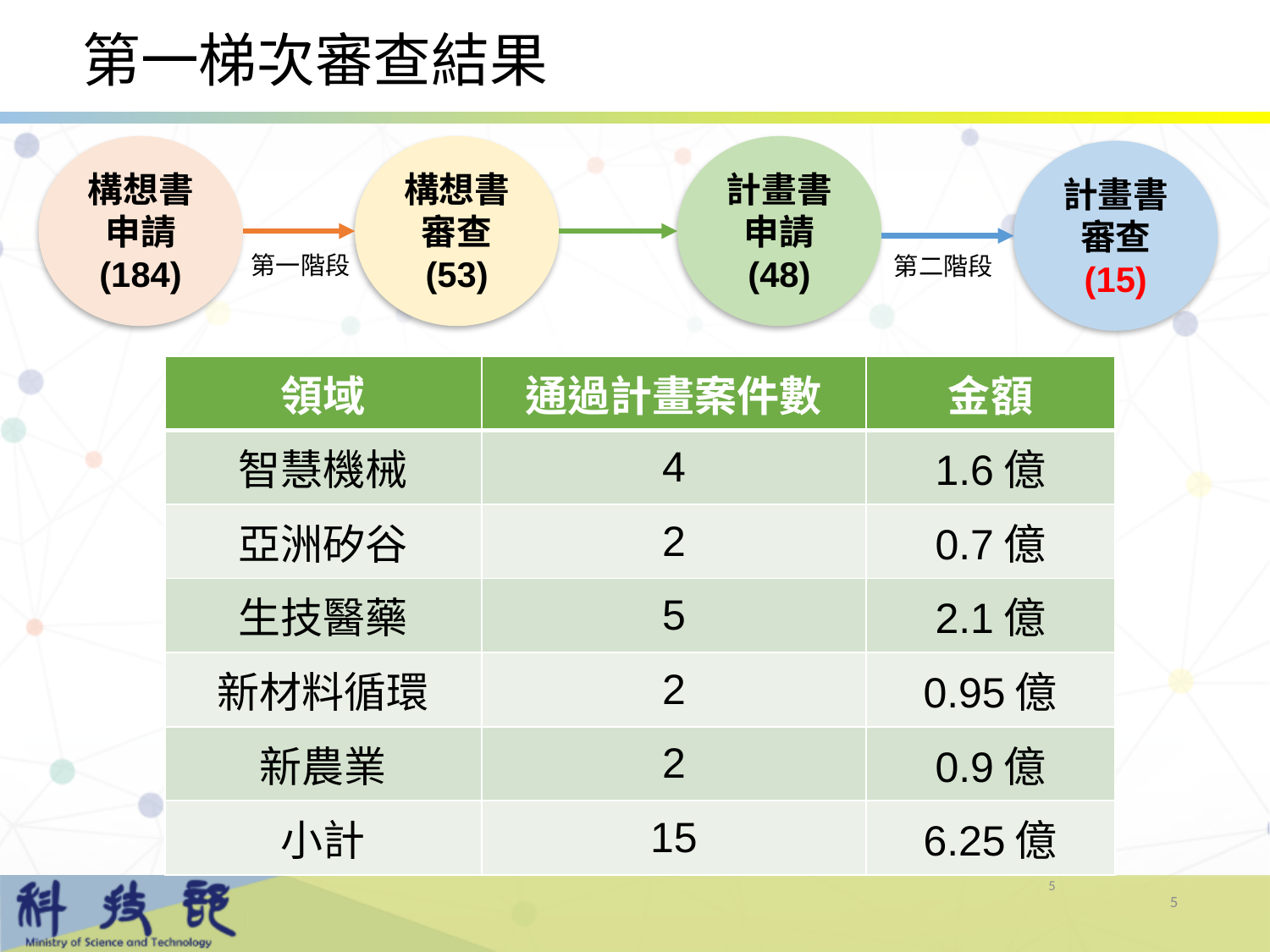

# 第一梯次審查結果
構想書
申請
(184)
構想書
審查
(53)
計畫書
申請
(48)
計畫書
審查
(15)
第一階段
第二階段
| 領域 | 通過計畫案件數 | 金額 |
| --- | --- | --- |
| 智慧機械 | 4 | 1.6億 |
| 亞洲矽谷 | 2 | 0.7億 |
| 生技醫藥 | 5 | 2.1億 |
| 新材料循環 | 2 | 0.95億 |
| 新農業 | 2 | 0.9億 |
| 小計 | 15 | 6.25億 |
5
5